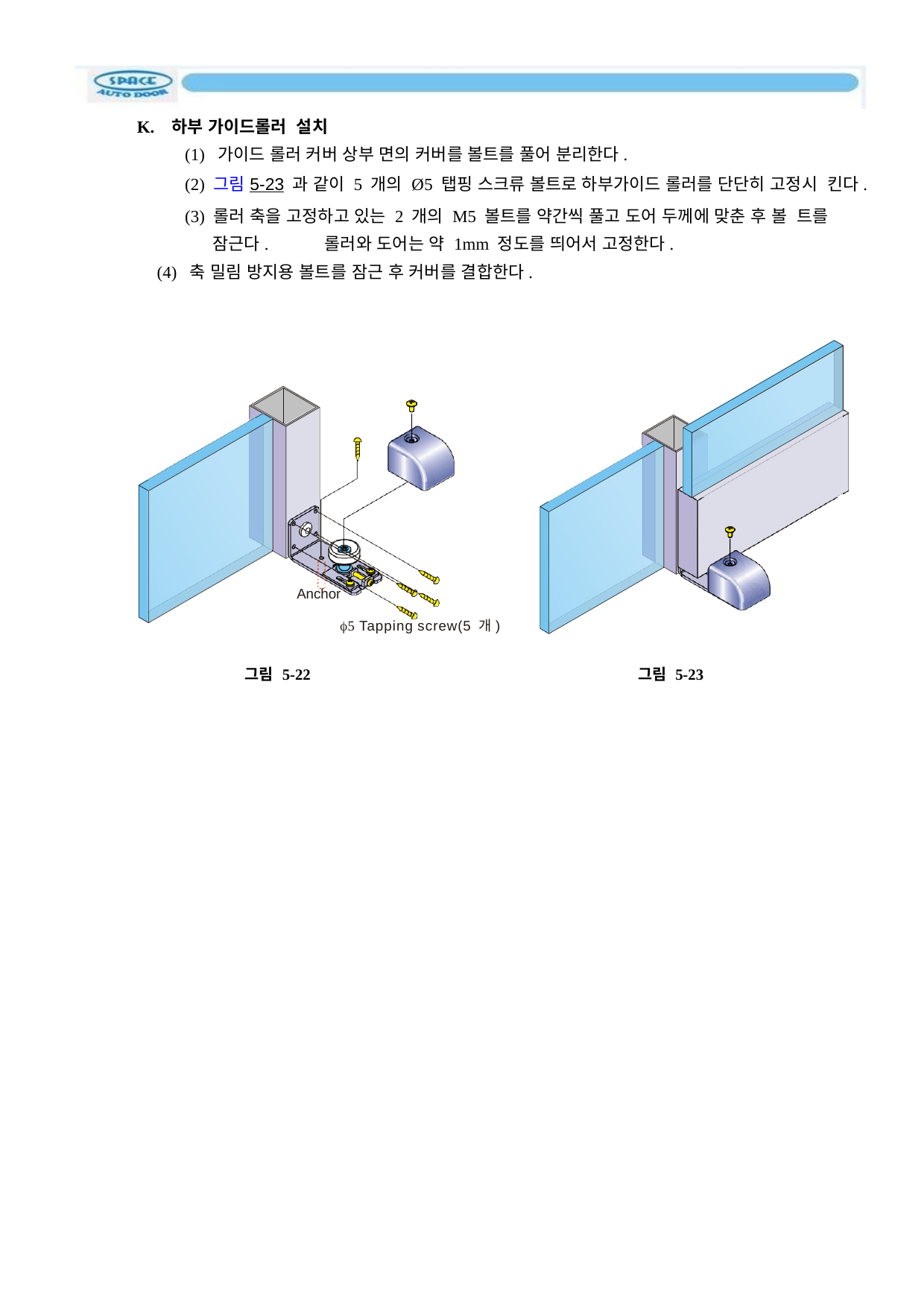

K.   하부 가이드롤러 설치
(1)  가이드 롤러 커버 상부 면의 커버를 볼트를 풀어 분리한다.
(2) 그림 5-23 과 같이 5 개의 Ø 5 탭핑 스크류 볼트로 하부가이드 롤러를 단단히 고정시  킨다.
(3) 롤러 축을 고정하고 있는 2 개의 M5 볼트를 약간씩 풀고 도어 두께에 맞춘 후 볼  트를 잠근다.	롤러와 도어는 약 1mm 정도를 띄어서 고정한다.
(4)  축 밀림 방지용 볼트를 잠근 후 커버를 결합한다.

도어

Anchor

φ5 Tapping screw(5 개)
그림 5-22
그림 5-23